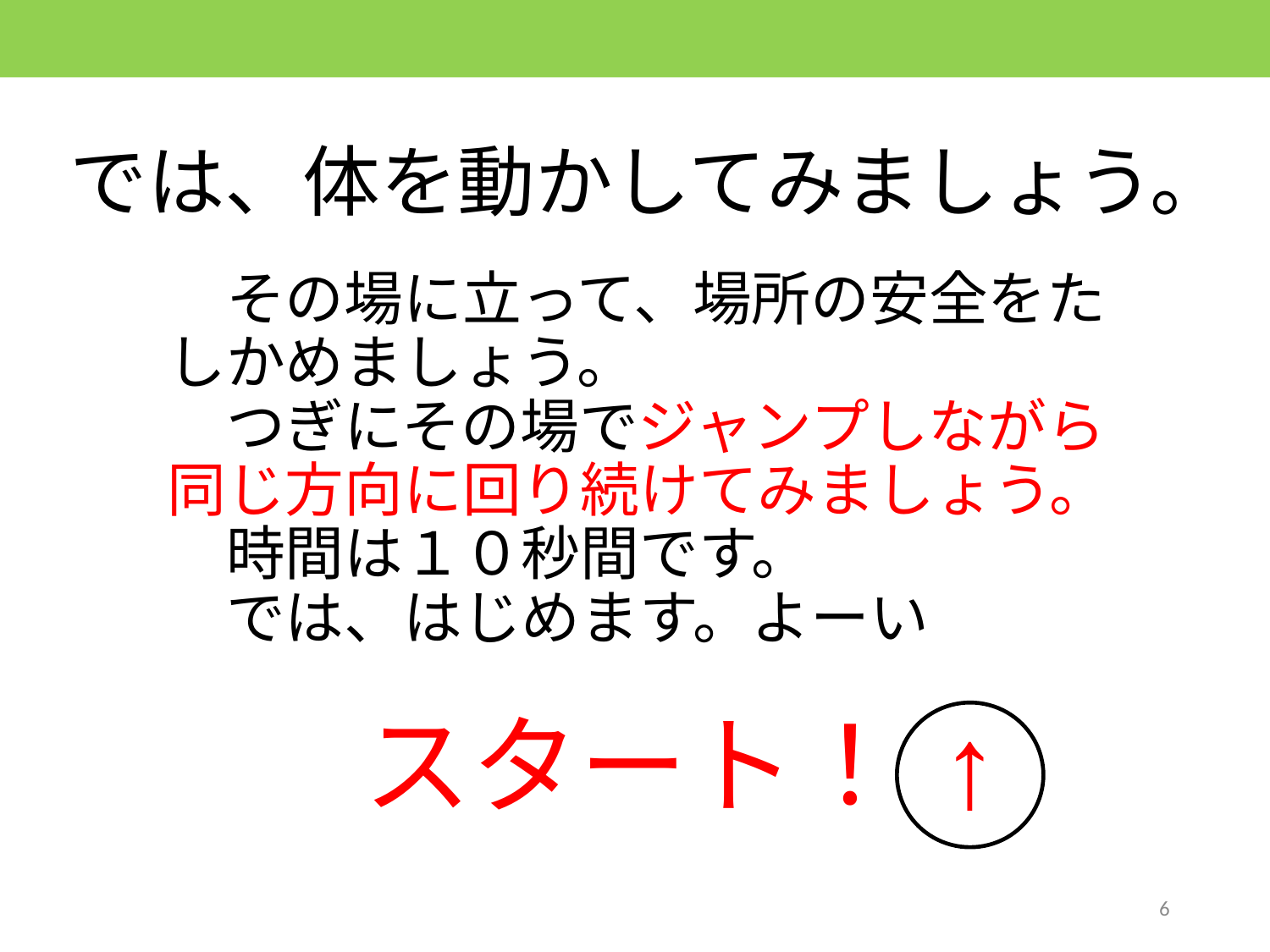

では、体を動かしてみましょう。
　その場に立って、場所の安全をたしかめましょう。
　つぎにその場でジャンプしながら同じ方向に回り続けてみましょう。
　時間は１０秒間です。
　では、はじめます。よーい
スタート！
↑

6